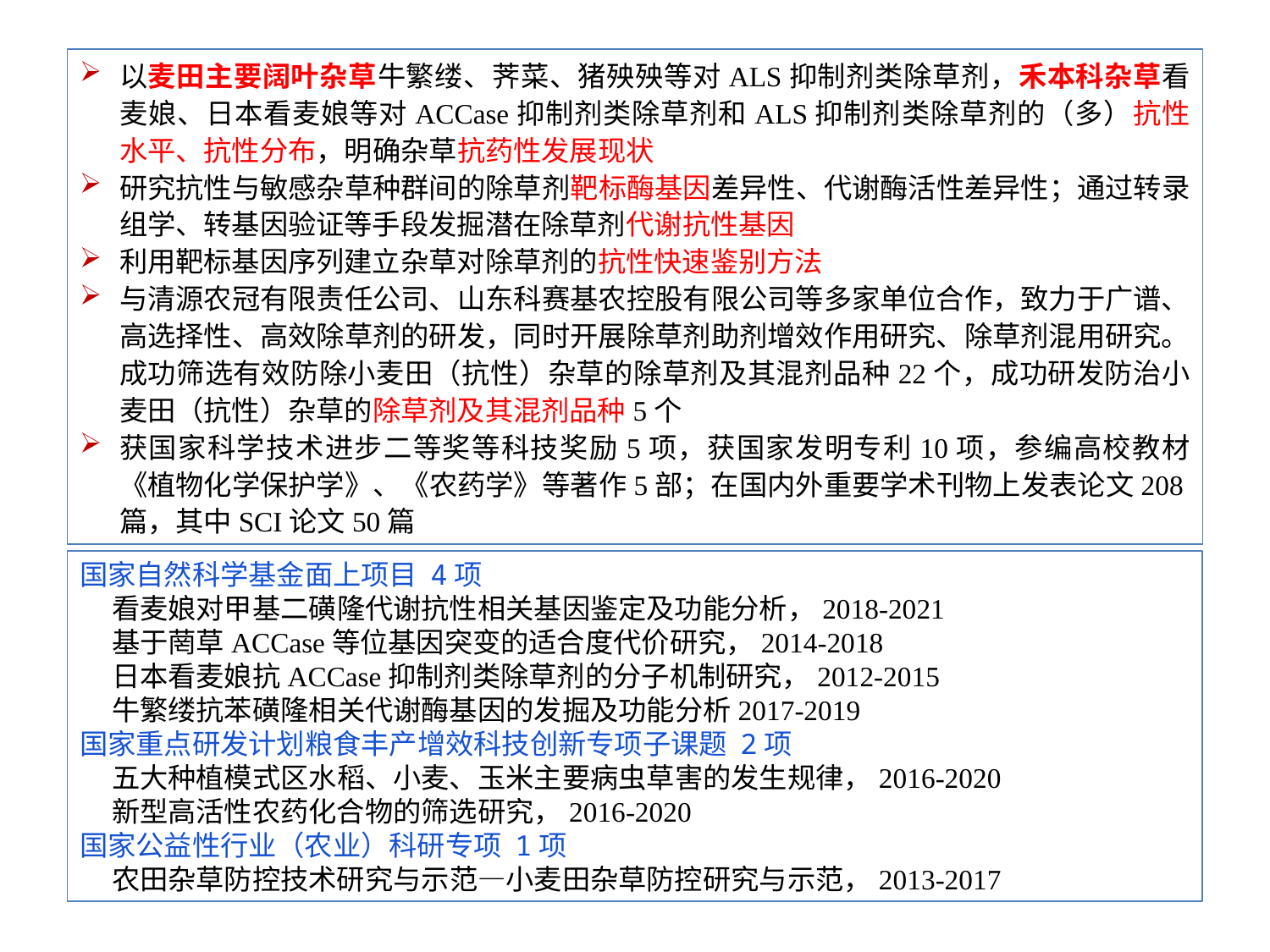

以麦田主要阔叶杂草牛繁缕、荠菜、猪殃殃等对ALS抑制剂类除草剂，禾本科杂草看麦娘、日本看麦娘等对ACCase抑制剂类除草剂和ALS抑制剂类除草剂的（多）抗性水平、抗性分布，明确杂草抗药性发展现状
研究抗性与敏感杂草种群间的除草剂靶标酶基因差异性、代谢酶活性差异性；通过转录组学、转基因验证等手段发掘潜在除草剂代谢抗性基因
利用靶标基因序列建立杂草对除草剂的抗性快速鉴别方法
与清源农冠有限责任公司、山东科赛基农控股有限公司等多家单位合作，致力于广谱、高选择性、高效除草剂的研发，同时开展除草剂助剂增效作用研究、除草剂混用研究。成功筛选有效防除小麦田（抗性）杂草的除草剂及其混剂品种22个，成功研发防治小麦田（抗性）杂草的除草剂及其混剂品种5个
获国家科学技术进步二等奖等科技奖励5项，获国家发明专利10项，参编高校教材《植物化学保护学》、《农药学》等著作5部；在国内外重要学术刊物上发表论文208篇，其中SCI论文50篇
国家自然科学基金面上项目 4项
    看麦娘对甲基二磺隆代谢抗性相关基因鉴定及功能分析，2018-2021
    基于菵草ACCase等位基因突变的适合度代价研究，2014-2018
    日本看麦娘抗ACCase抑制剂类除草剂的分子机制研究，2012-2015
    牛繁缕抗苯磺隆相关代谢酶基因的发掘及功能分析2017-2019
国家重点研发计划粮食丰产增效科技创新专项子课题 2项
    五大种植模式区水稻、小麦、玉米主要病虫草害的发生规律，2016-2020
    新型高活性农药化合物的筛选研究，2016-2020
国家公益性行业（农业）科研专项 1项
    农田杂草防控技术研究与示范—小麦田杂草防控研究与示范，2013-2017